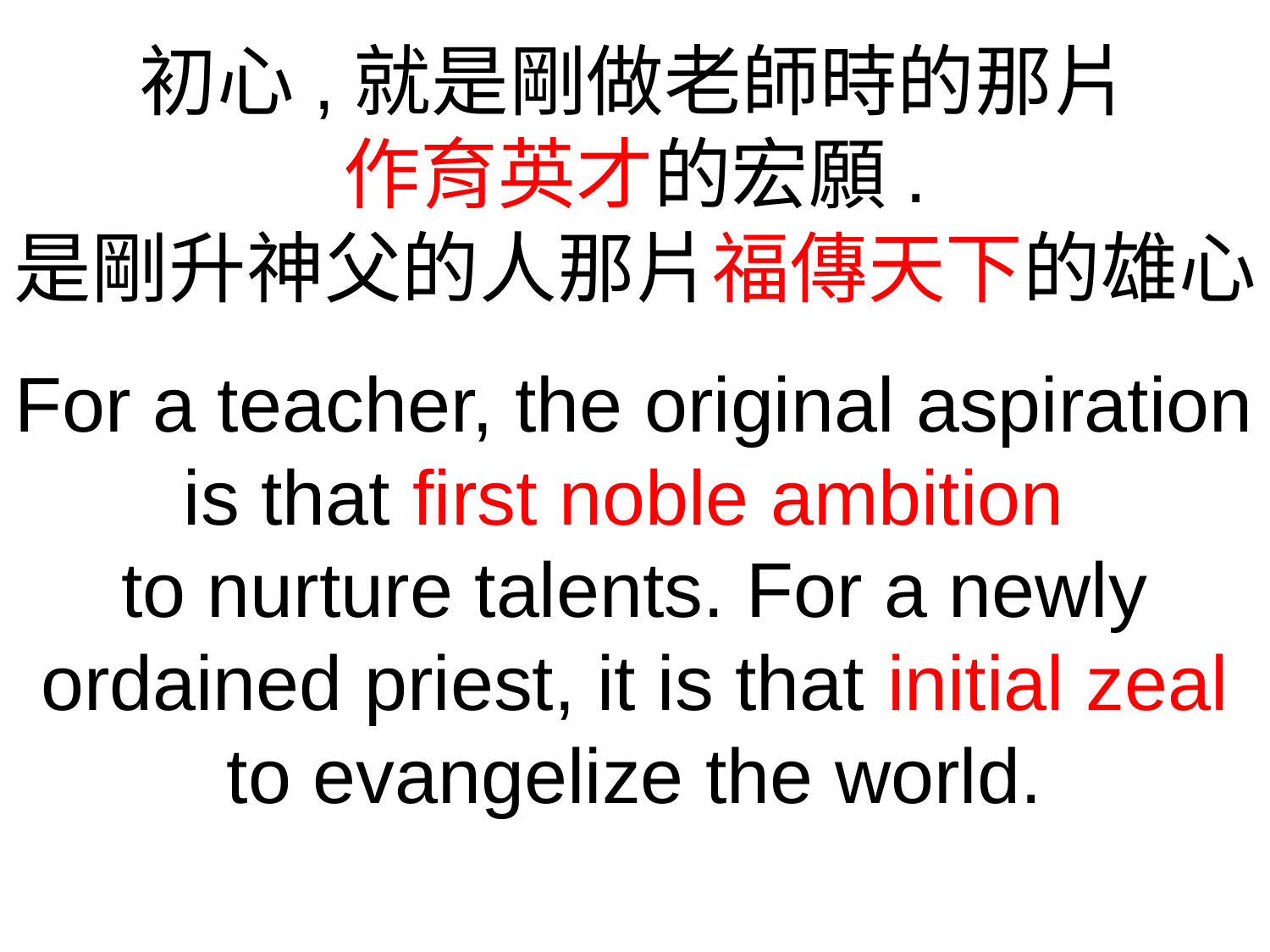

初心,就是剛做老師時的那片
作育英才的宏願.
是剛升神父的人那片福傳天下的雄心

For a teacher, the original aspiration is that first noble ambition
to nurture talents. For a newly ordained priest, it is that initial zeal to evangelize the world.